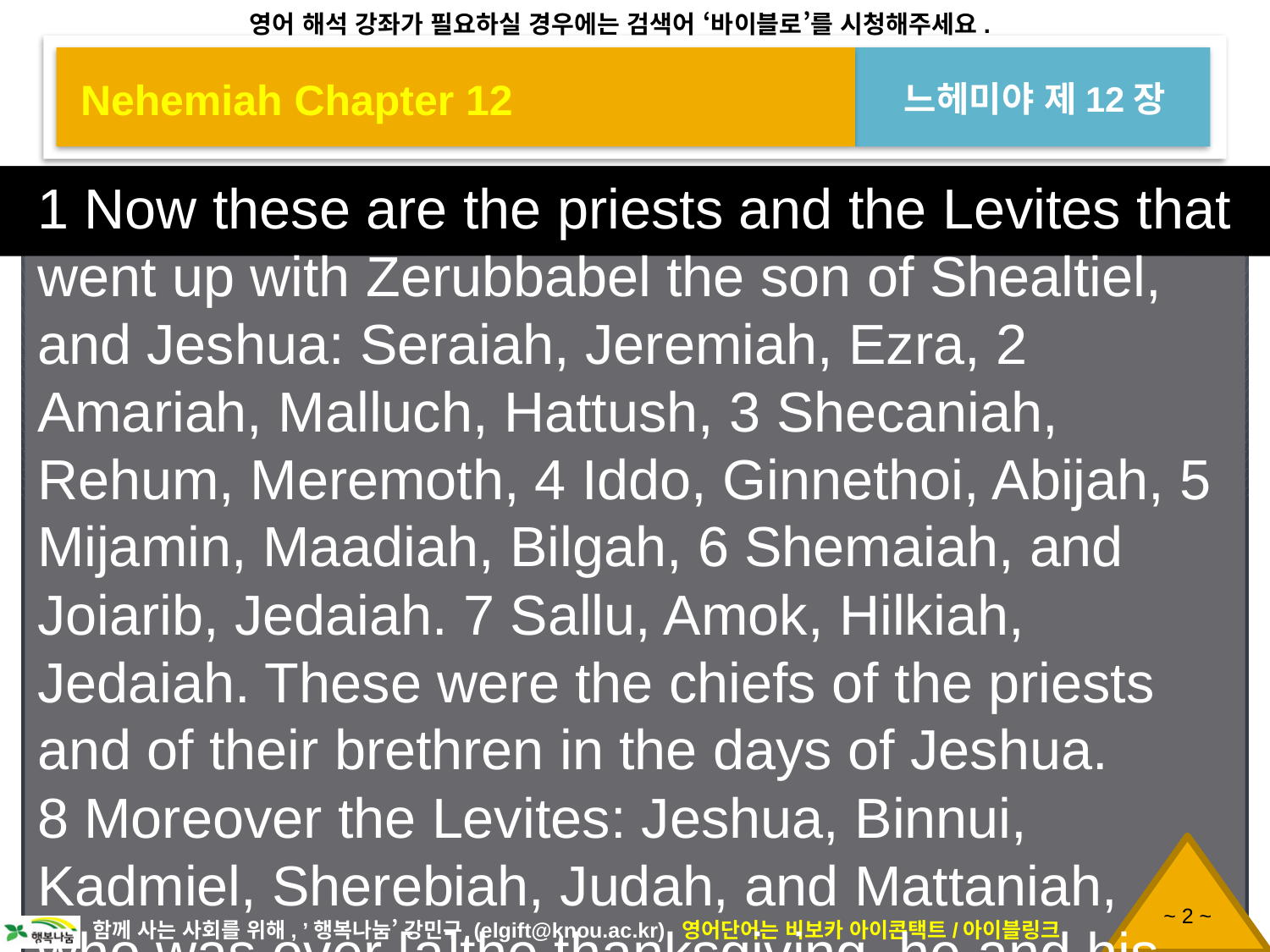

Nehemiah Chapter 12
느헤미야 제12장
1 Now these are the priests and the Levites that went up with Zerubbabel the son of Shealtiel, and Jeshua: Seraiah, Jeremiah, Ezra, 2 Amariah, Malluch, Hattush, 3 Shecaniah, Rehum, Meremoth, 4 Iddo, Ginnethoi, Abijah, 5 Mijamin, Maadiah, Bilgah, 6 Shemaiah, and Joiarib, Jedaiah. 7 Sallu, Amok, Hilkiah, Jedaiah. These were the chiefs of the priests and of their brethren in the days of Jeshua.
8 Moreover the Levites: Jeshua, Binnui, Kadmiel, Sherebiah, Judah, and Mattaniah, who was over [a]the thanksgiving, he and his brethren. 9 Also